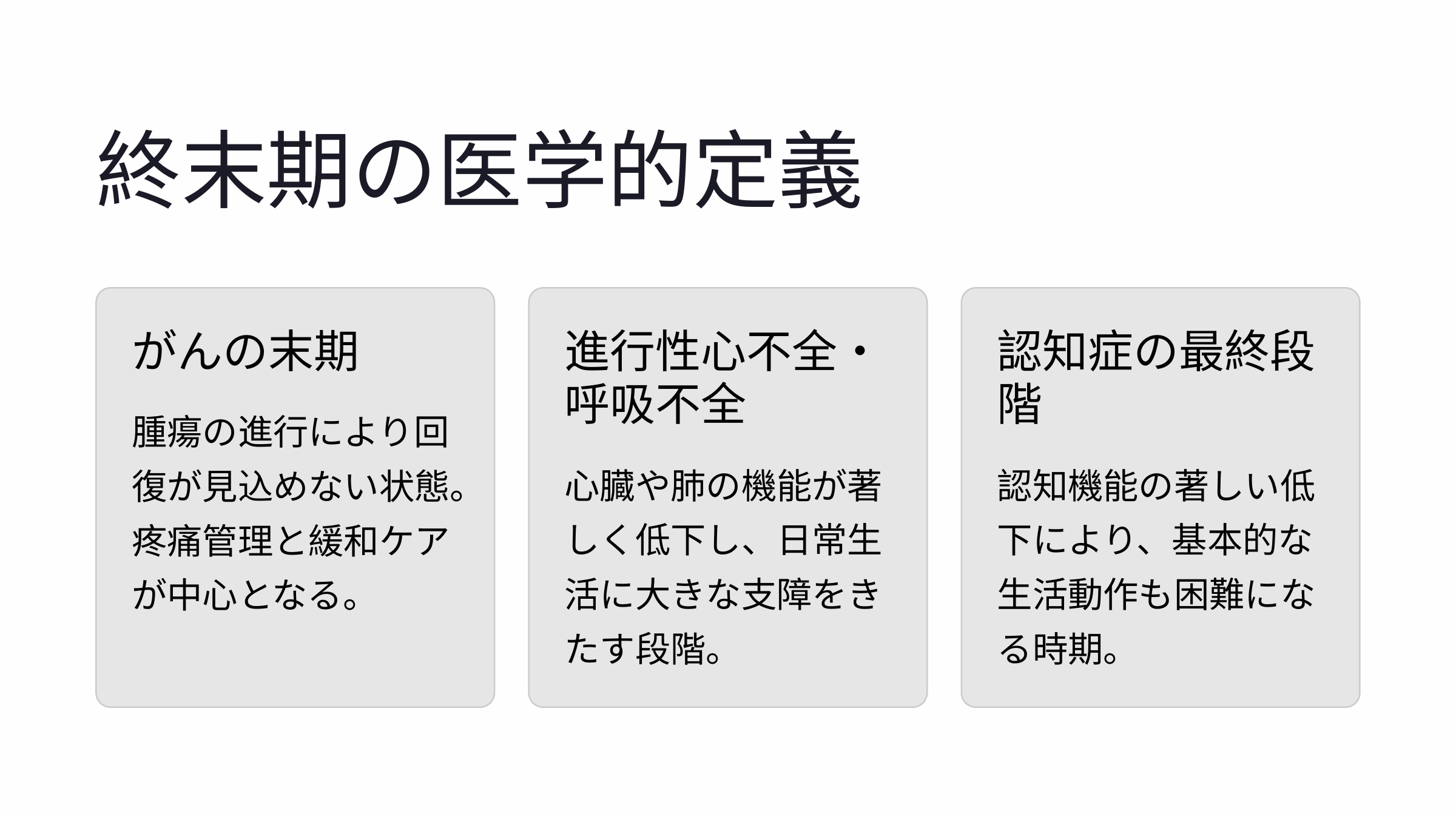

終末期の医学的定義

がんの末期
進行性心不全・呼吸不全
認知症の最終段階
腫瘍の進行により回復が見込めない状態。疼痛管理と緩和ケアが中心となる。
心臓や肺の機能が著しく低下し、日常生活に大きな支障をきたす段階。
認知機能の著しい低下により、基本的な生活動作も困難になる時期。